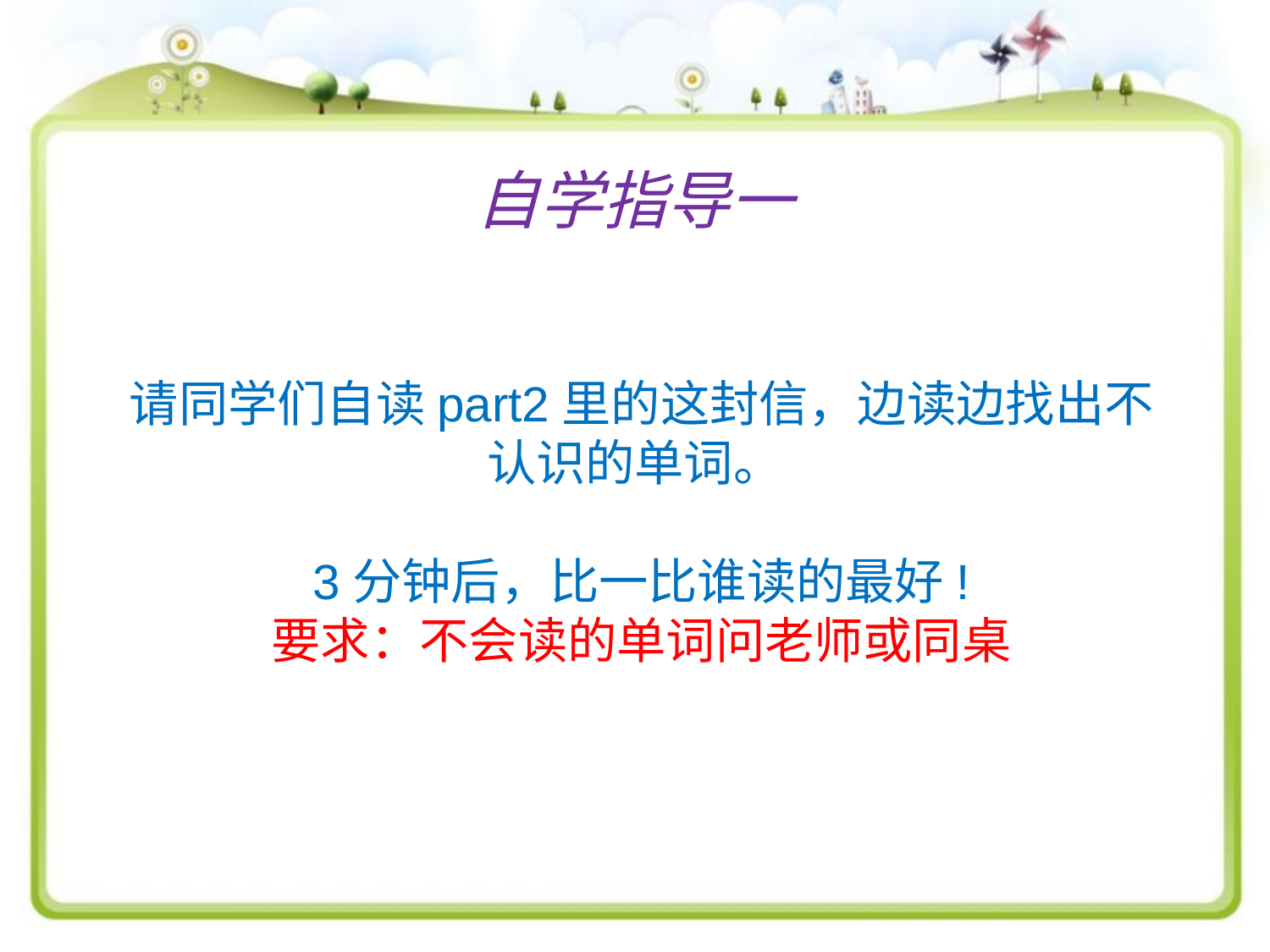

自学指导一
请同学们自读part2里的这封信，边读边找出不认识的单词。

3分钟后，比一比谁读的最好!
要求：不会读的单词问老师或同桌